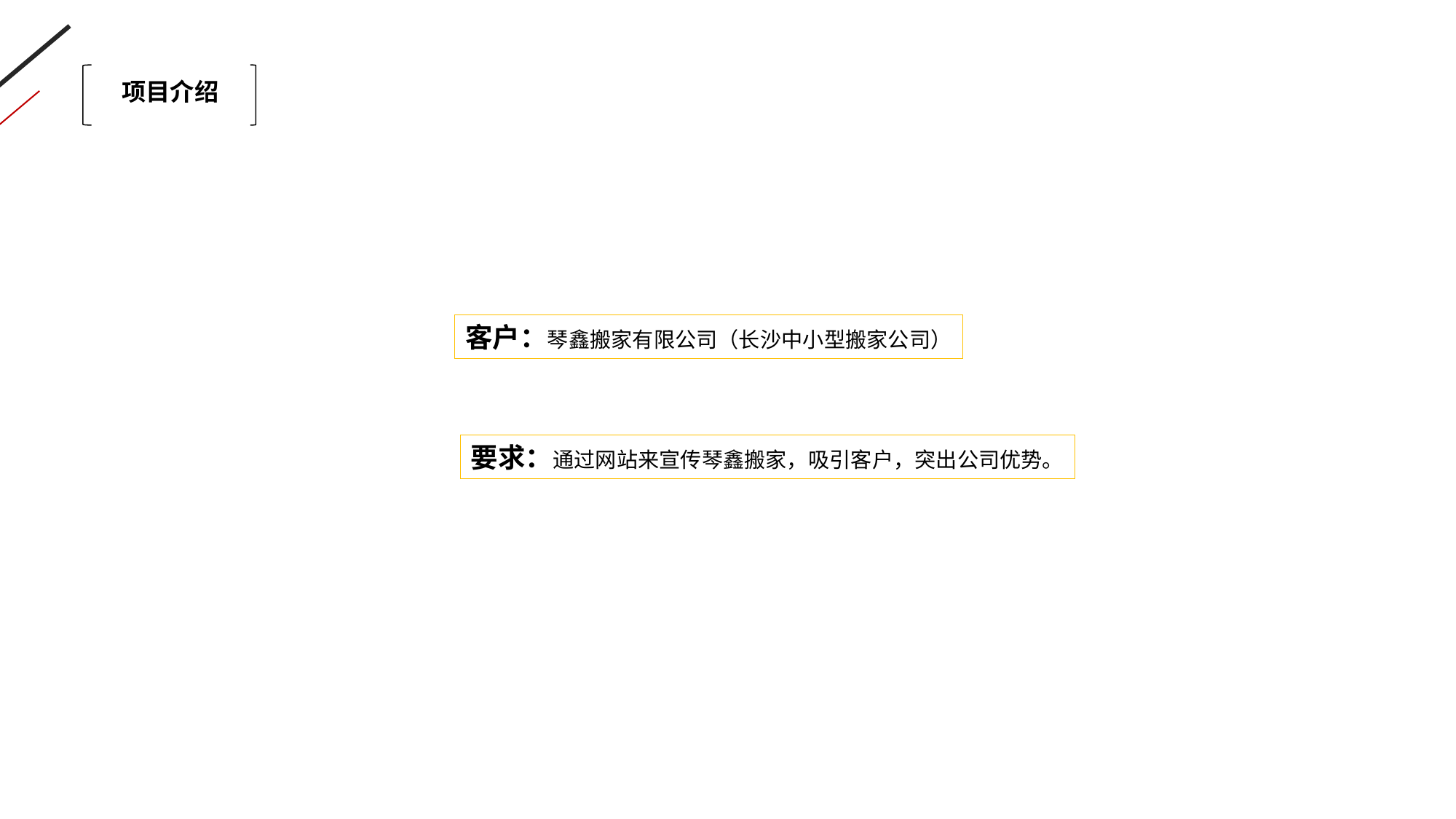

项目介绍
客户：琴鑫搬家有限公司（长沙中小型搬家公司）
要求：通过网站来宣传琴鑫搬家，吸引客户，突出公司优势。